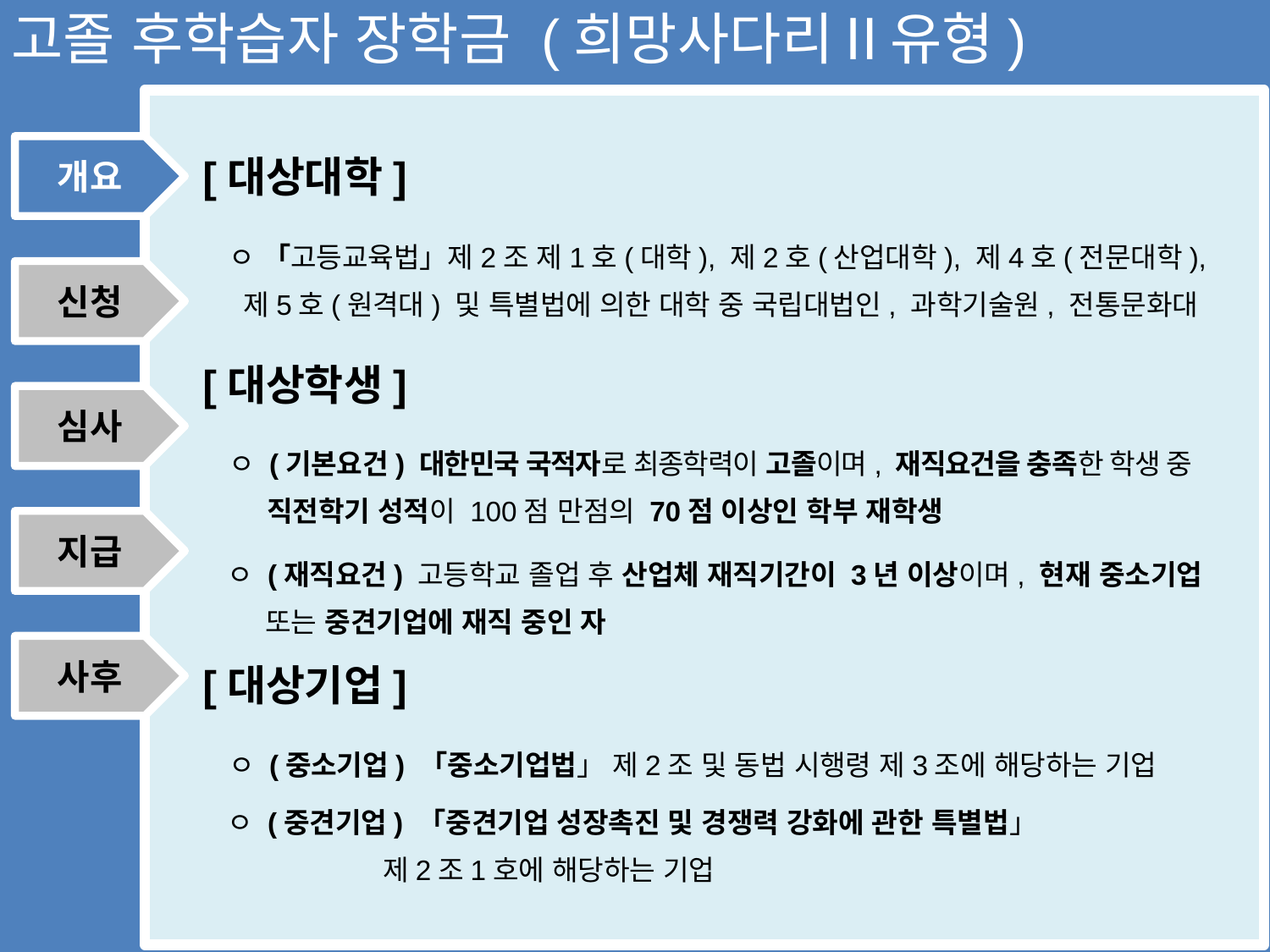

고졸 후학습자 장학금 (희망사다리Ⅱ유형)

개요
[대상대학]
ㅇ 「고등교육법」제2조 제1호(대학), 제2호(산업대학), 제4호(전문대학),
 제5호(원격대) 및 특별법에 의한 대학 중 국립대법인, 과학기술원, 전통문화대
신청
[대상학생]
심사
ㅇ (기본요건) 대한민국 국적자로 최종학력이 고졸이며, 재직요건을 충족한 학생 중
    직전학기 성적이 100점 만점의 70점 이상인 학부 재학생
지급
ㅇ (재직요건) 고등학교 졸업 후 산업체 재직기간이 3년 이상이며, 현재 중소기업
    또는 중견기업에 재직 중인 자
사후
[대상기업]
ㅇ (중소기업) 「중소기업법」 제2조 및 동법 시행령 제3조에 해당하는 기업
ㅇ (중견기업) 「중견기업 성장촉진 및 경쟁력 강화에 관한 특별법」
                   제2조1호에 해당하는 기업